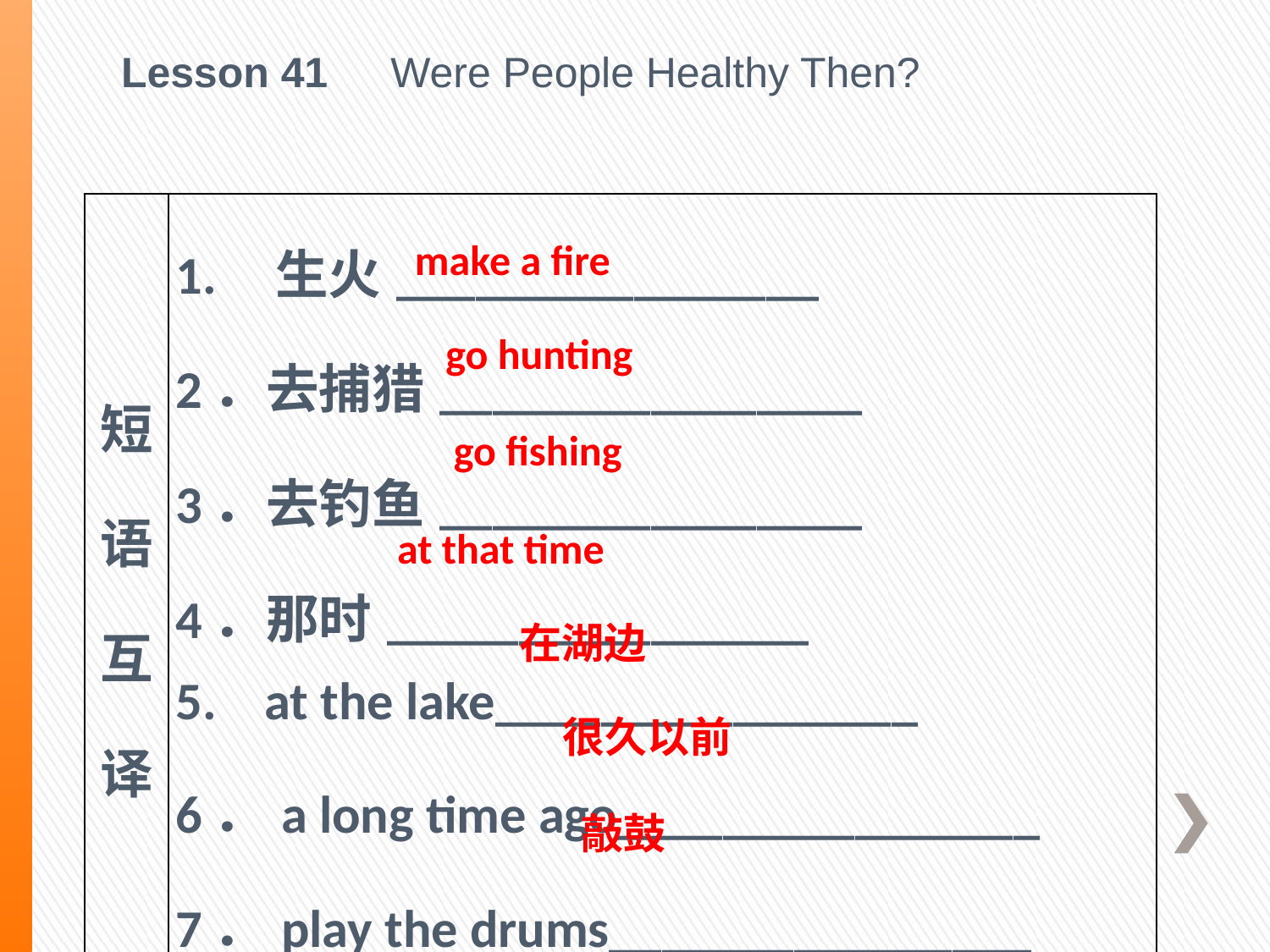

Lesson 41　Were People Healthy Then?
| 短语 互译 | 1. 生火\_\_\_\_\_\_\_\_\_\_\_\_\_\_\_\_ 2．去捕猎\_\_\_\_\_\_\_\_\_\_\_\_\_\_\_\_ 3．去钓鱼\_\_\_\_\_\_\_\_\_\_\_\_\_\_\_\_ 4．那时\_\_\_\_\_\_\_\_\_\_\_\_\_\_\_\_ 5. at the lake\_\_\_\_\_\_\_\_\_\_\_\_\_\_\_\_ 6．a long time ago\_\_\_\_\_\_\_\_\_\_\_\_\_\_\_\_ 7．play the drums\_\_\_\_\_\_\_\_\_\_\_\_\_\_\_\_ |
| --- | --- |
make a fire
go hunting
go fishing
at that time
在湖边
很久以前
敲鼓